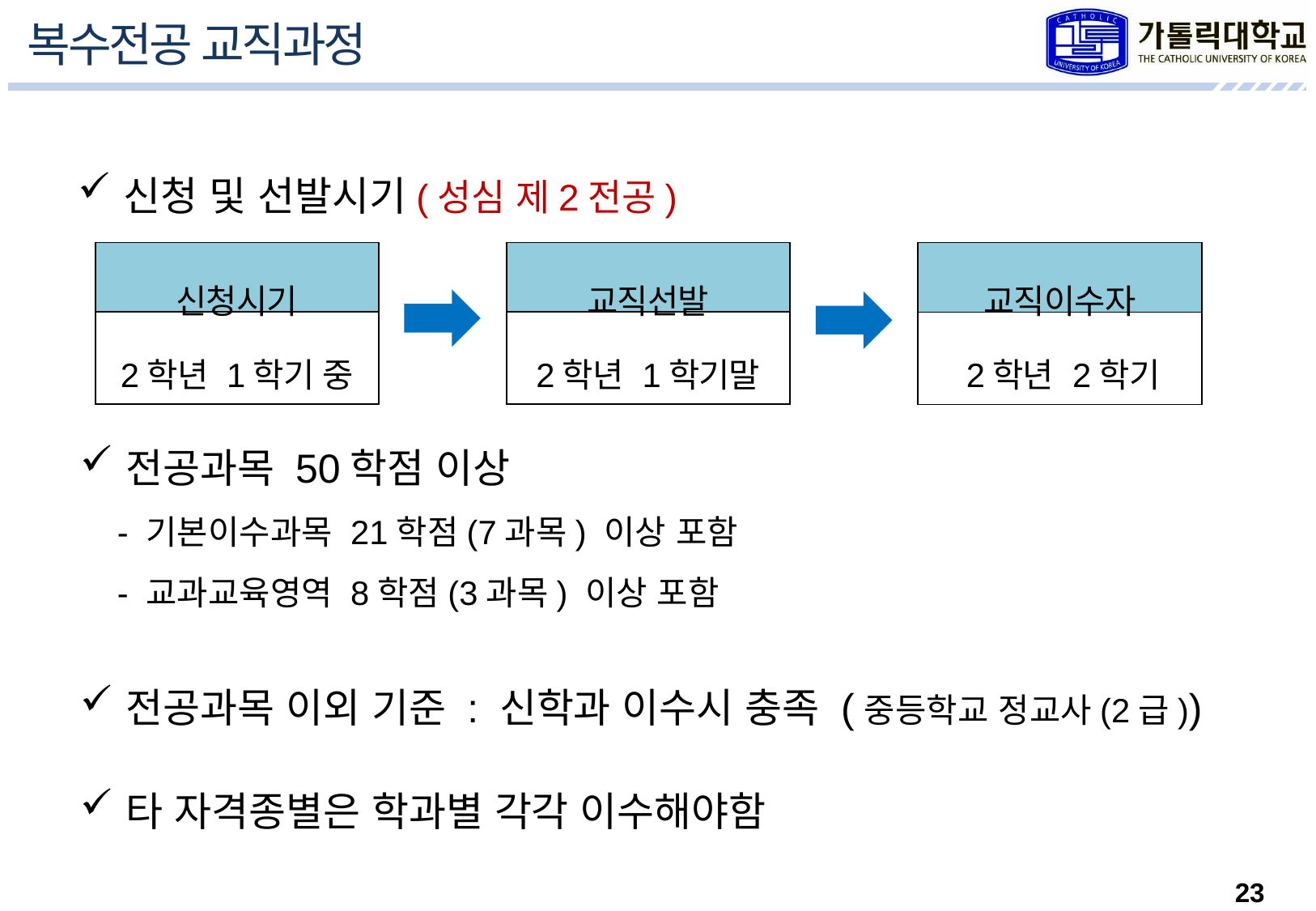

복수전공 교직과정
신청 및 선발시기(성심 제2전공)

| 신청시기 |
| --- |
| 2학년 1학기 중 |
| 교직선발 |
| --- |
| 2학년 1학기말 |
| 교직이수자 |
| --- |
| 2학년 2학기 |

전공과목 50학점 이상
    - 기본이수과목 21학점(7과목) 이상 포함
    - 교과교육영역 8학점(3과목) 이상 포함

전공과목 이외 기준 : 신학과 이수시 충족 (중등학교 정교사(2급))

타 자격종별은 학과별 각각 이수해야함